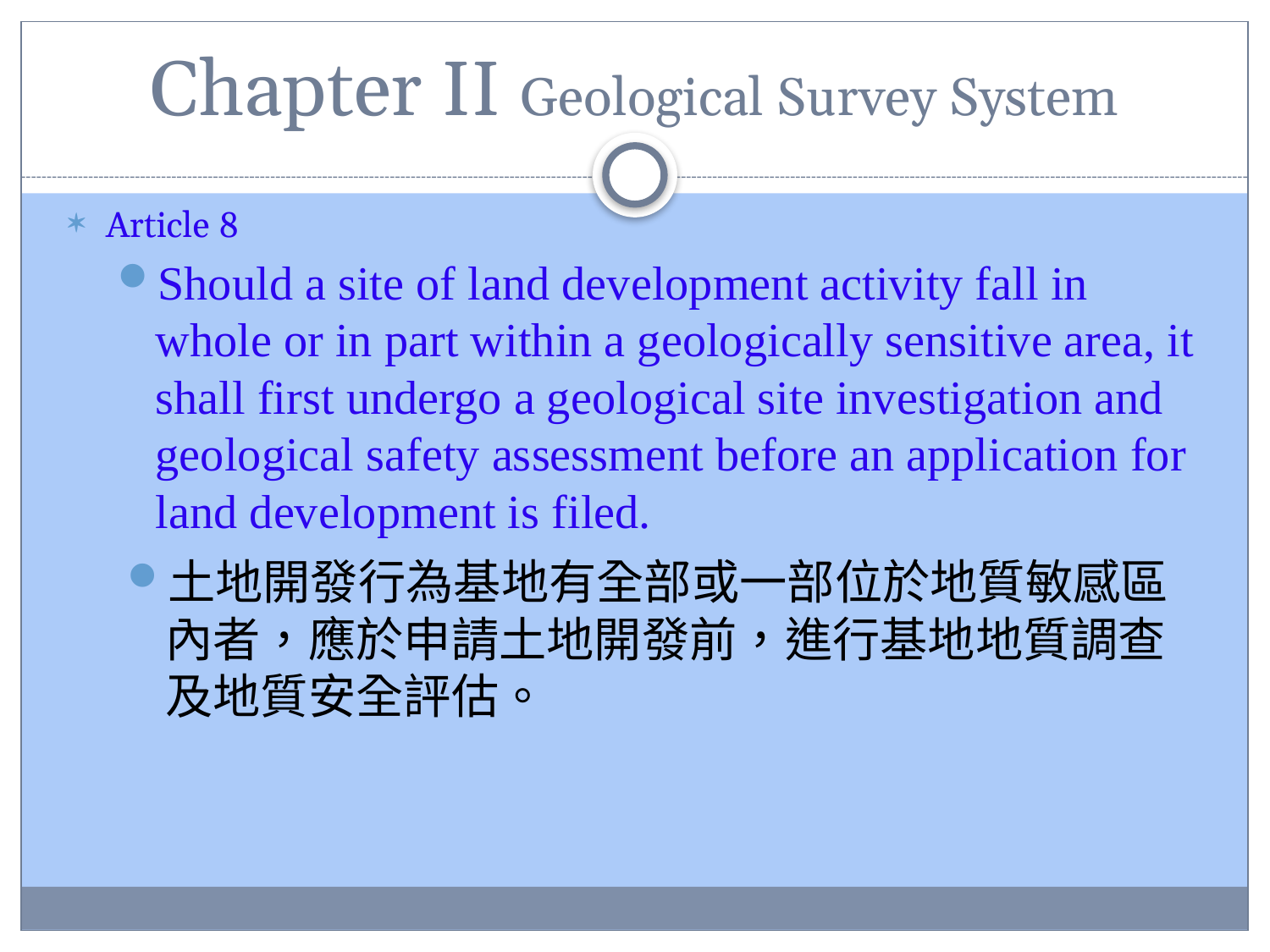

# Chapter II Geological Survey System
Article 8
Should a site of land development activity fall in whole or in part within a geologically sensitive area, it shall first undergo a geological site investigation and geological safety assessment before an application for land development is filed.
土地開發行為基地有全部或一部位於地質敏感區內者，應於申請土地開發前，進行基地地質調查及地質安全評估。